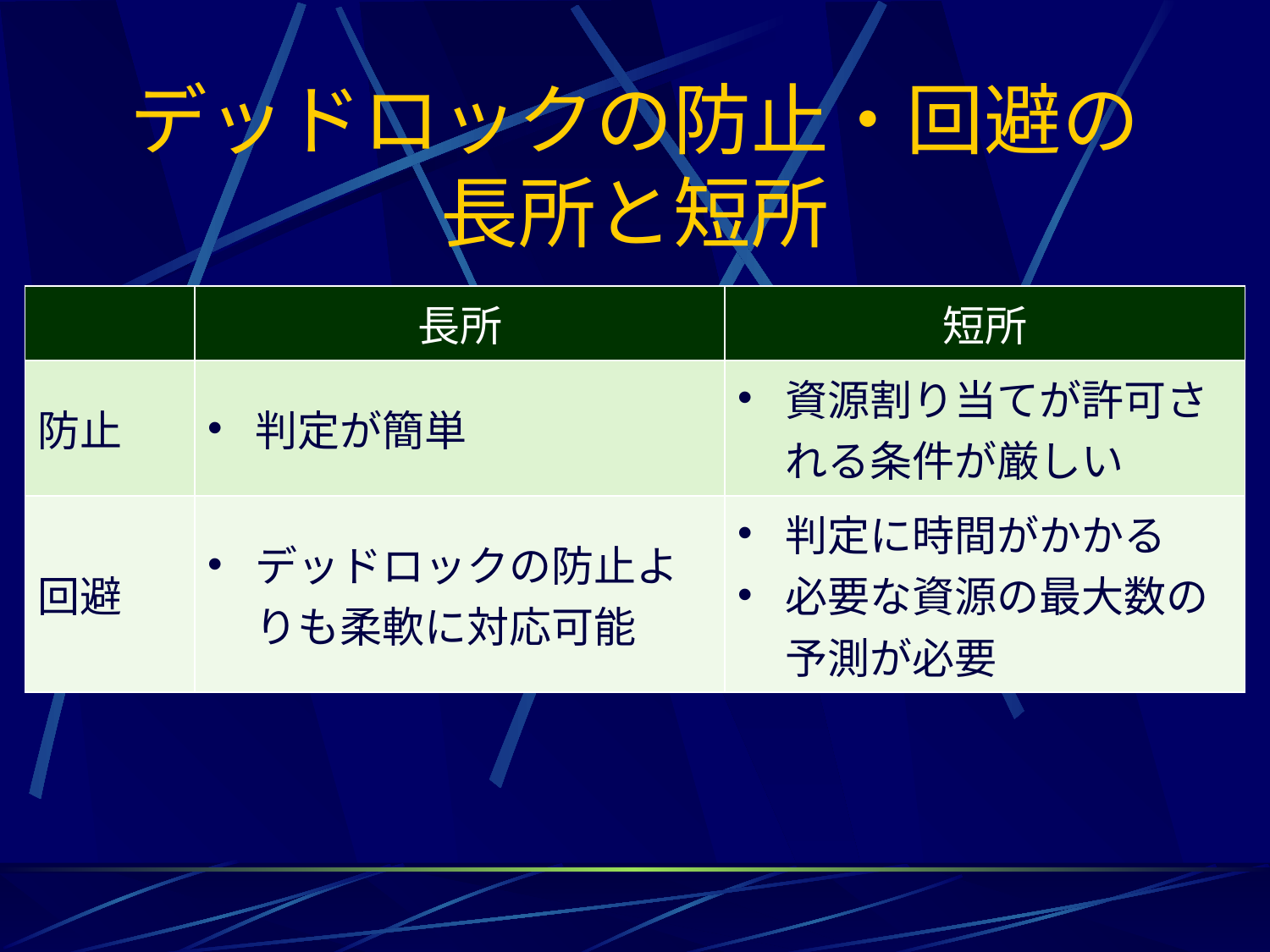

# デッドロックの防止・回避の 長所と短所
|  | 長所 | 短所 |
| --- | --- | --- |
| 防止 | 判定が簡単 | 資源割り当てが許可される条件が厳しい |
| 回避 | デッドロックの防止よりも柔軟に対応可能 | 判定に時間がかかる 必要な資源の最大数の予測が必要 |